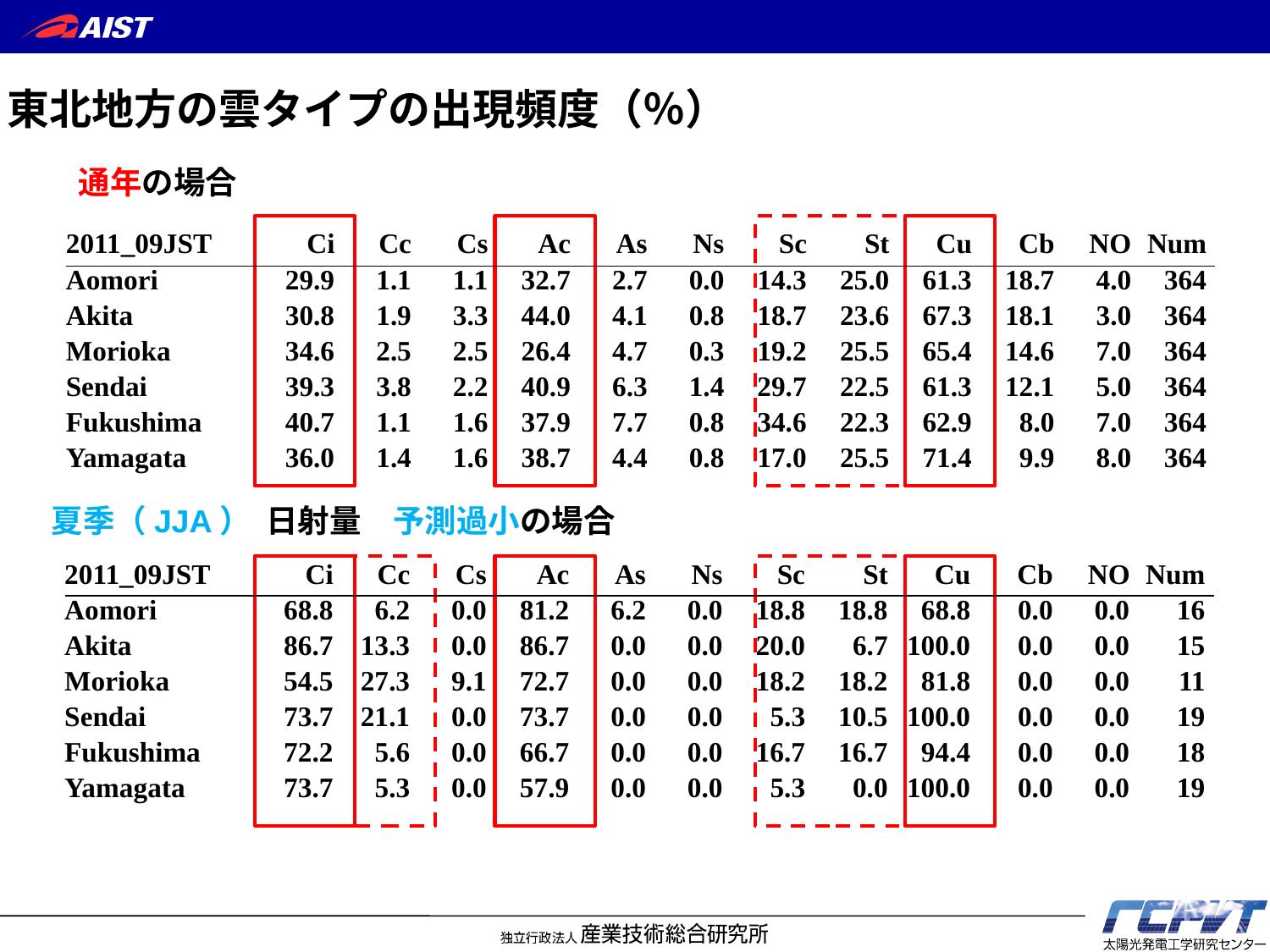

東北地方の雲タイプの出現頻度（％）

通年の場合

| 2011\_09JST | Ci | Cc | Cs | Ac | As | Ns | Sc | St | Cu | Cb | NO | Num |
| --- | --- | --- | --- | --- | --- | --- | --- | --- | --- | --- | --- | --- |
| Aomori | 29.9 | 1.1 | 1.1 | 32.7 | 2.7 | 0.0 | 14.3 | 25.0 | 61.3 | 18.7 | 4.0 | 364 |
| Akita | 30.8 | 1.9 | 3.3 | 44.0 | 4.1 | 0.8 | 18.7 | 23.6 | 67.3 | 18.1 | 3.0 | 364 |
| Morioka | 34.6 | 2.5 | 2.5 | 26.4 | 4.7 | 0.3 | 19.2 | 25.5 | 65.4 | 14.6 | 7.0 | 364 |
| Sendai | 39.3 | 3.8 | 2.2 | 40.9 | 6.3 | 1.4 | 29.7 | 22.5 | 61.3 | 12.1 | 5.0 | 364 |
| Fukushima | 40.7 | 1.1 | 1.6 | 37.9 | 7.7 | 0.8 | 34.6 | 22.3 | 62.9 | 8.0 | 7.0 | 364 |
| Yamagata | 36.0 | 1.4 | 1.6 | 38.7 | 4.4 | 0.8 | 17.0 | 25.5 | 71.4 | 9.9 | 8.0 | 364 |
夏季（JJA）  日射量　予測過小の場合

| 2011\_09JST | Ci | Cc | Cs | Ac | As | Ns | Sc | St | Cu | Cb | NO | Num |
| --- | --- | --- | --- | --- | --- | --- | --- | --- | --- | --- | --- | --- |
| Aomori | 68.8 | 6.2 | 0.0 | 81.2 | 6.2 | 0.0 | 18.8 | 18.8 | 68.8 | 0.0 | 0.0 | 16 |
| Akita | 86.7 | 13.3 | 0.0 | 86.7 | 0.0 | 0.0 | 20.0 | 6.7 | 100.0 | 0.0 | 0.0 | 15 |
| Morioka | 54.5 | 27.3 | 9.1 | 72.7 | 0.0 | 0.0 | 18.2 | 18.2 | 81.8 | 0.0 | 0.0 | 11 |
| Sendai | 73.7 | 21.1 | 0.0 | 73.7 | 0.0 | 0.0 | 5.3 | 10.5 | 100.0 | 0.0 | 0.0 | 19 |
| Fukushima | 72.2 | 5.6 | 0.0 | 66.7 | 0.0 | 0.0 | 16.7 | 16.7 | 94.4 | 0.0 | 0.0 | 18 |
| Yamagata | 73.7 | 5.3 | 0.0 | 57.9 | 0.0 | 0.0 | 5.3 | 0.0 | 100.0 | 0.0 | 0.0 | 19 |